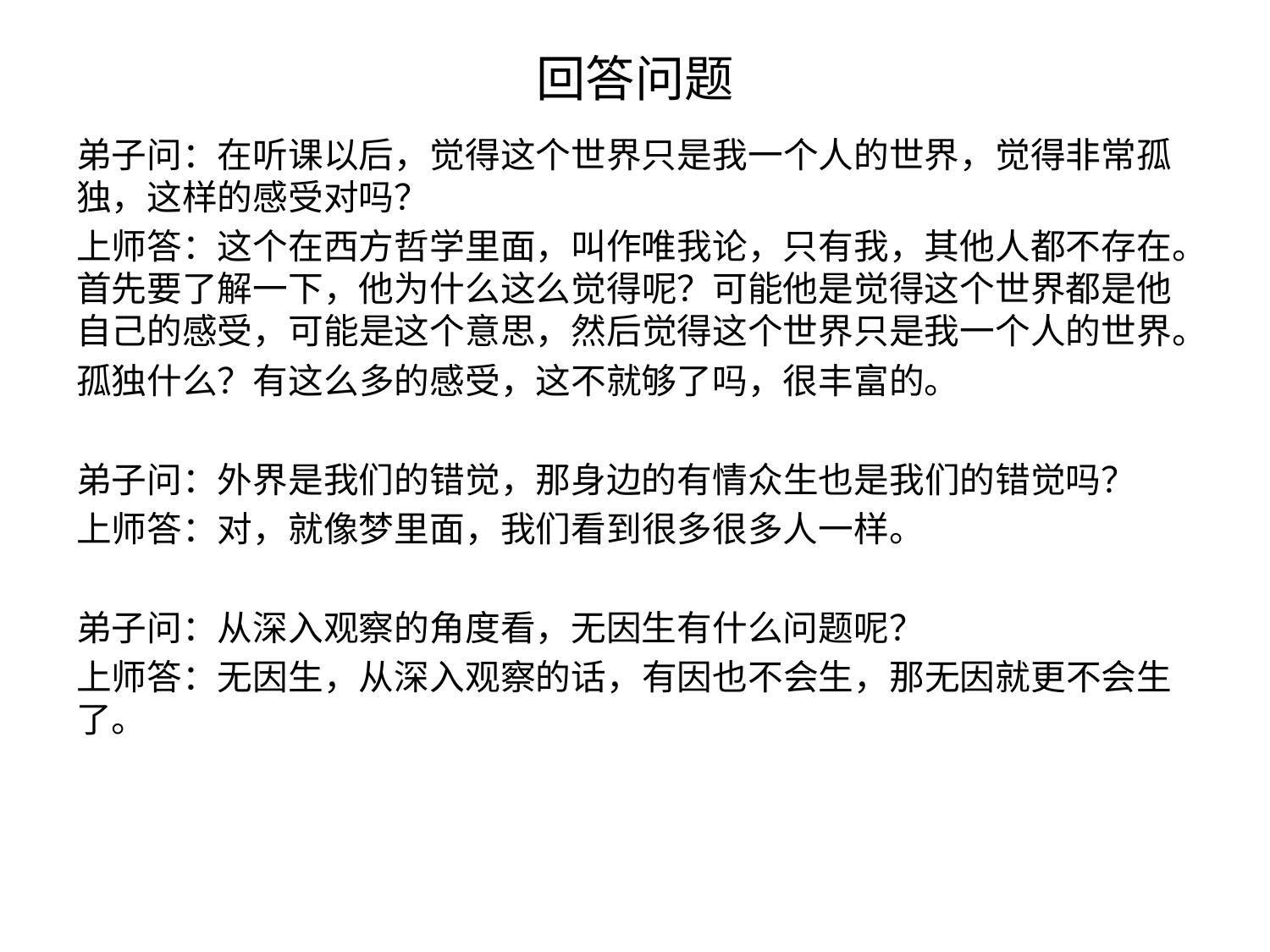

# 回答问题
弟子问：在听课以后，觉得这个世界只是我一个人的世界，觉得非常孤独，这样的感受对吗？
上师答：这个在西方哲学里面，叫作唯我论，只有我，其他人都不存在。首先要了解一下，他为什么这么觉得呢？可能他是觉得这个世界都是他自己的感受，可能是这个意思，然后觉得这个世界只是我一个人的世界。
孤独什么？有这么多的感受，这不就够了吗，很丰富的。

弟子问：外界是我们的错觉，那身边的有情众生也是我们的错觉吗？
上师答：对，就像梦里面，我们看到很多很多人一样。

弟子问：从深入观察的角度看，无因生有什么问题呢？
上师答：无因生，从深入观察的话，有因也不会生，那无因就更不会生了。